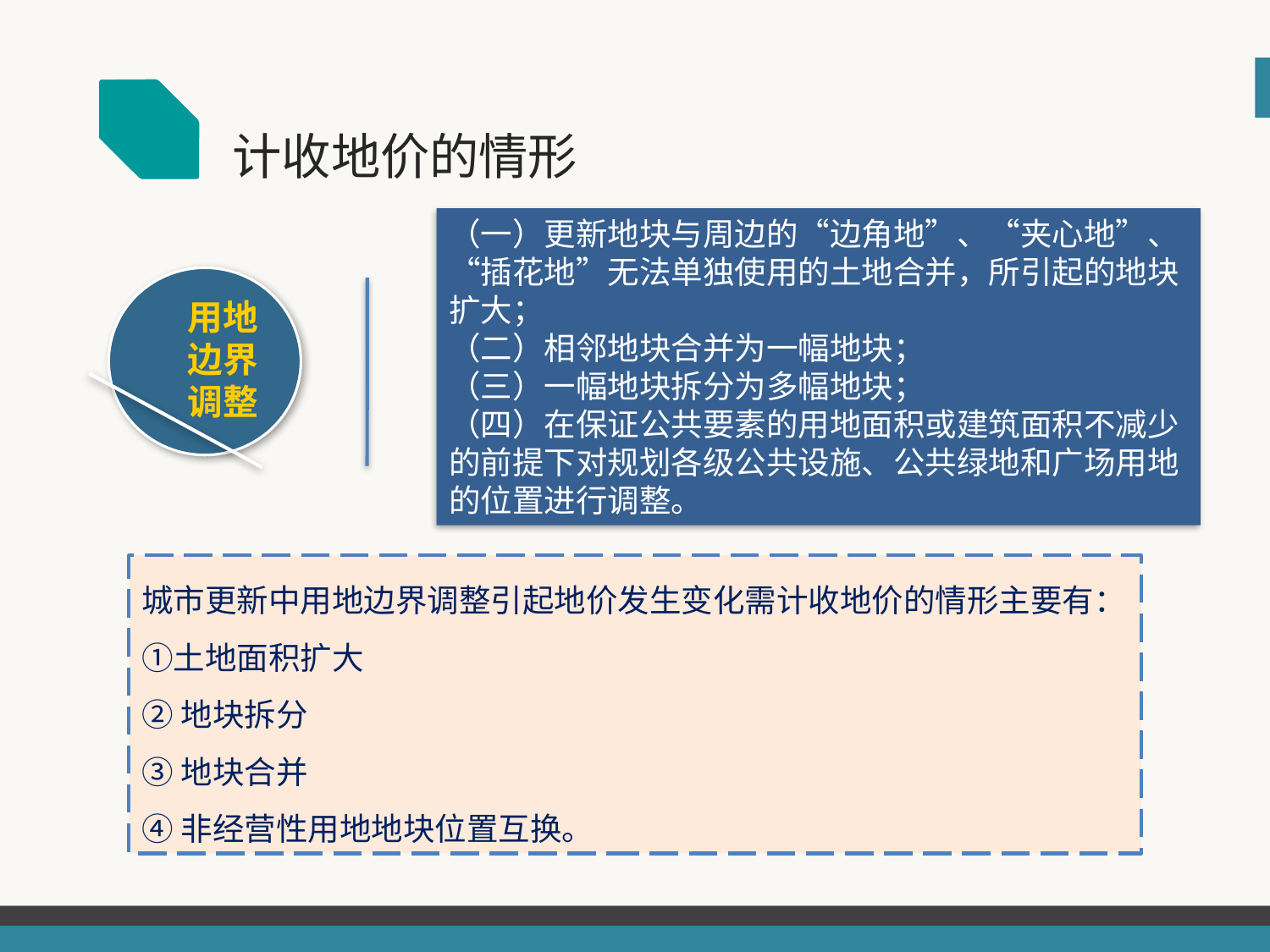

计收地价的情形
（一）更新地块与周边的“边角地”、“夹心地”、“插花地”无法单独使用的土地合并，所引起的地块扩大；
（二）相邻地块合并为一幅地块；
（三）一幅地块拆分为多幅地块；
（四）在保证公共要素的用地面积或建筑面积不减少的前提下对规划各级公共设施、公共绿地和广场用地的位置进行调整。

用地边界调整
城市更新中用地边界调整引起地价发生变化需计收地价的情形主要有：①土地面积扩大
②地块拆分
③地块合并
④非经营性用地地块位置互换。